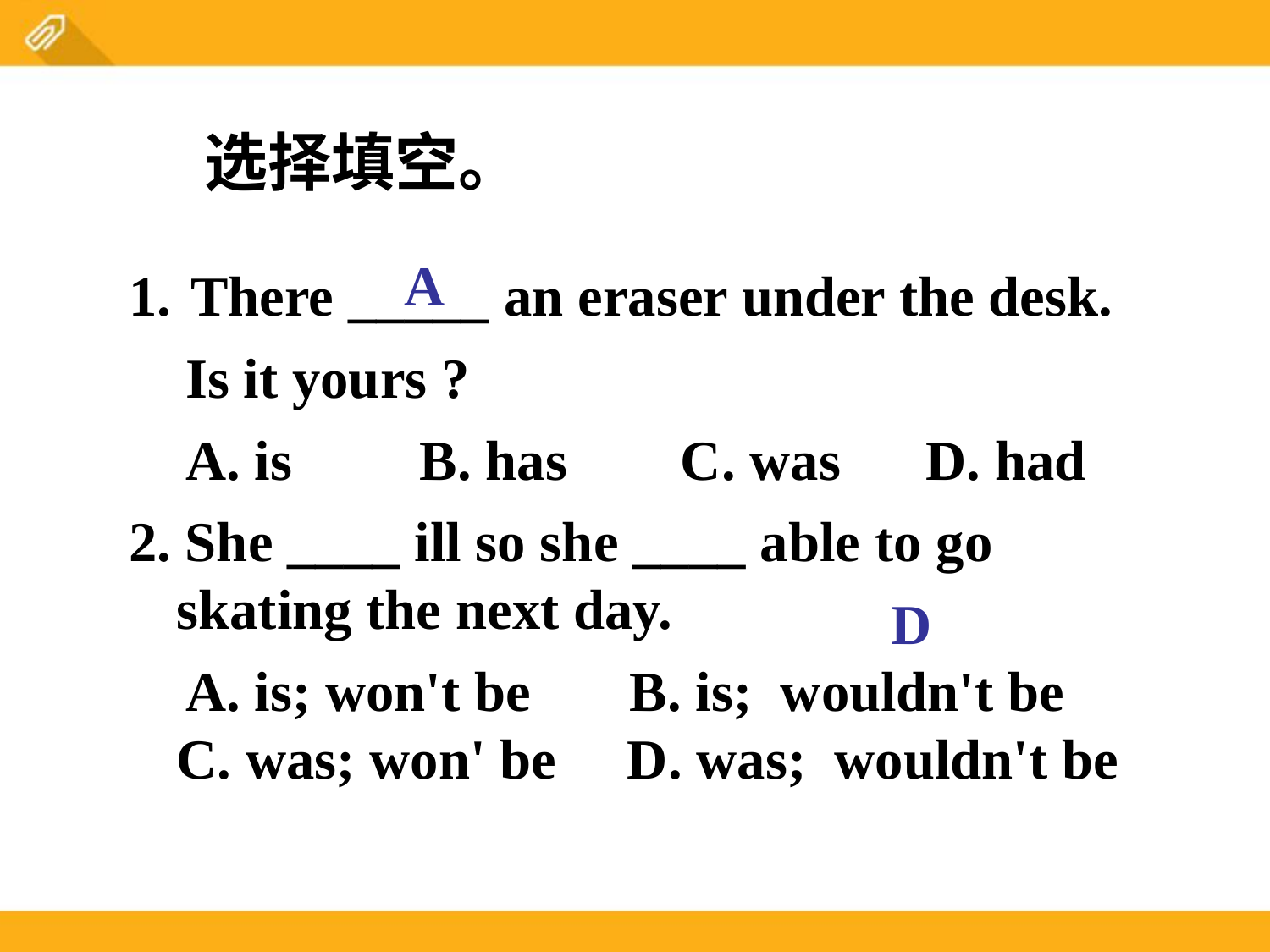

选择填空。
A
 There _____ an eraser under the desk.
    Is it yours ?
    A. is         B. has        C. was      D. had
2. She ____ ill so she ____ able to go skating the next day.
    A. is; won't be       B. is;  wouldn't be   C. was; won' be     D. was;  wouldn't be
D